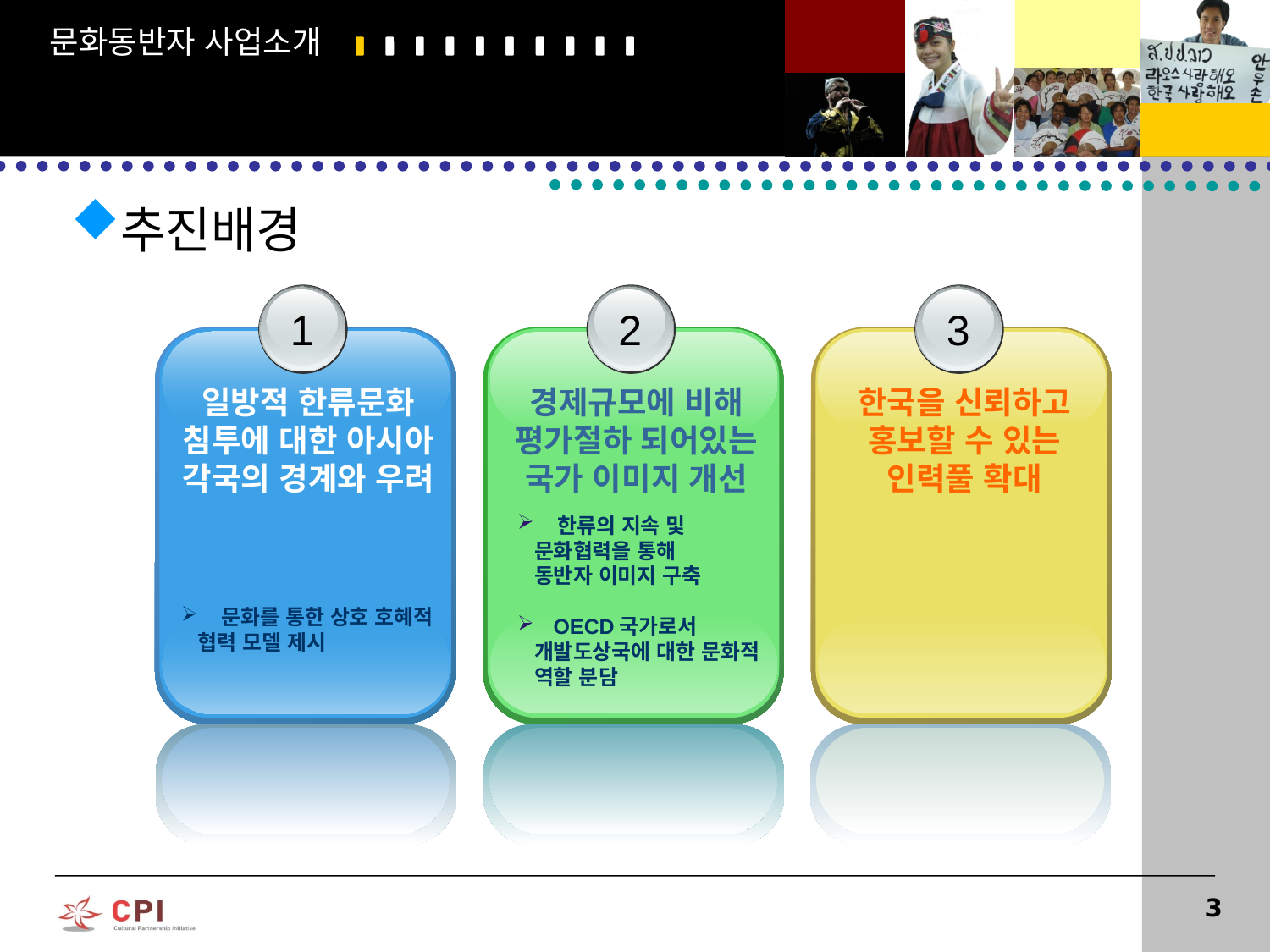

문화동반자 사업소개

추진배경

1
2
3

일방적 한류문화 침투에 대한 아시아 각국의 경계와 우려
경제규모에 비해 평가절하 되어있는 국가 이미지 개선
한국을 신뢰하고 홍보할 수 있는 인력풀 확대
 한류의 지속 및
  문화협력을 통해
  동반자 이미지 구축

 OECD국가로서
  개발도상국에 대한 문화적
  역할 분담
 문화를 통한 상호 호혜적
  협력 모델 제시

3